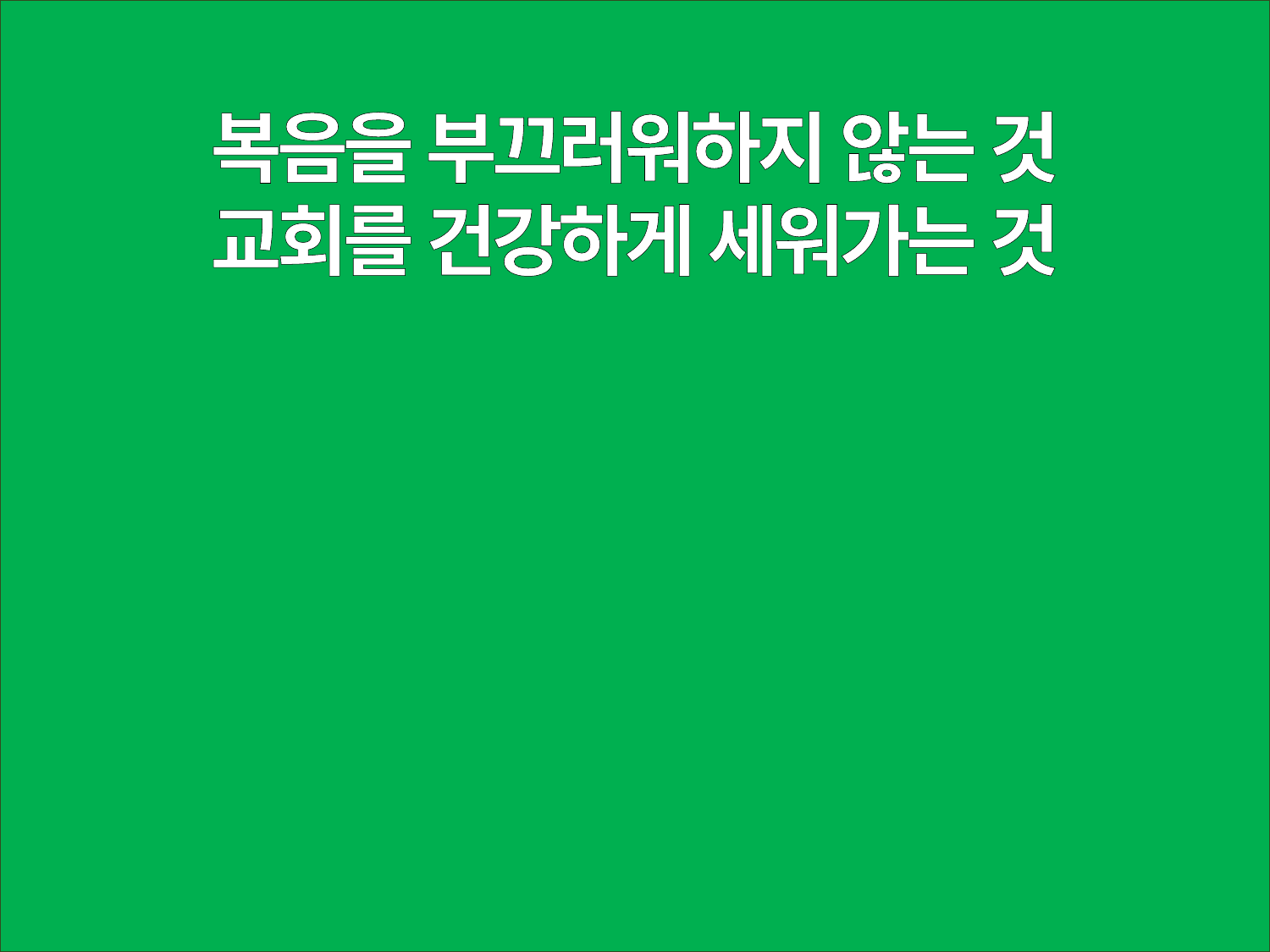

복음을 부끄러워하지 않는 것
교회를 건강하게 세워가는 것